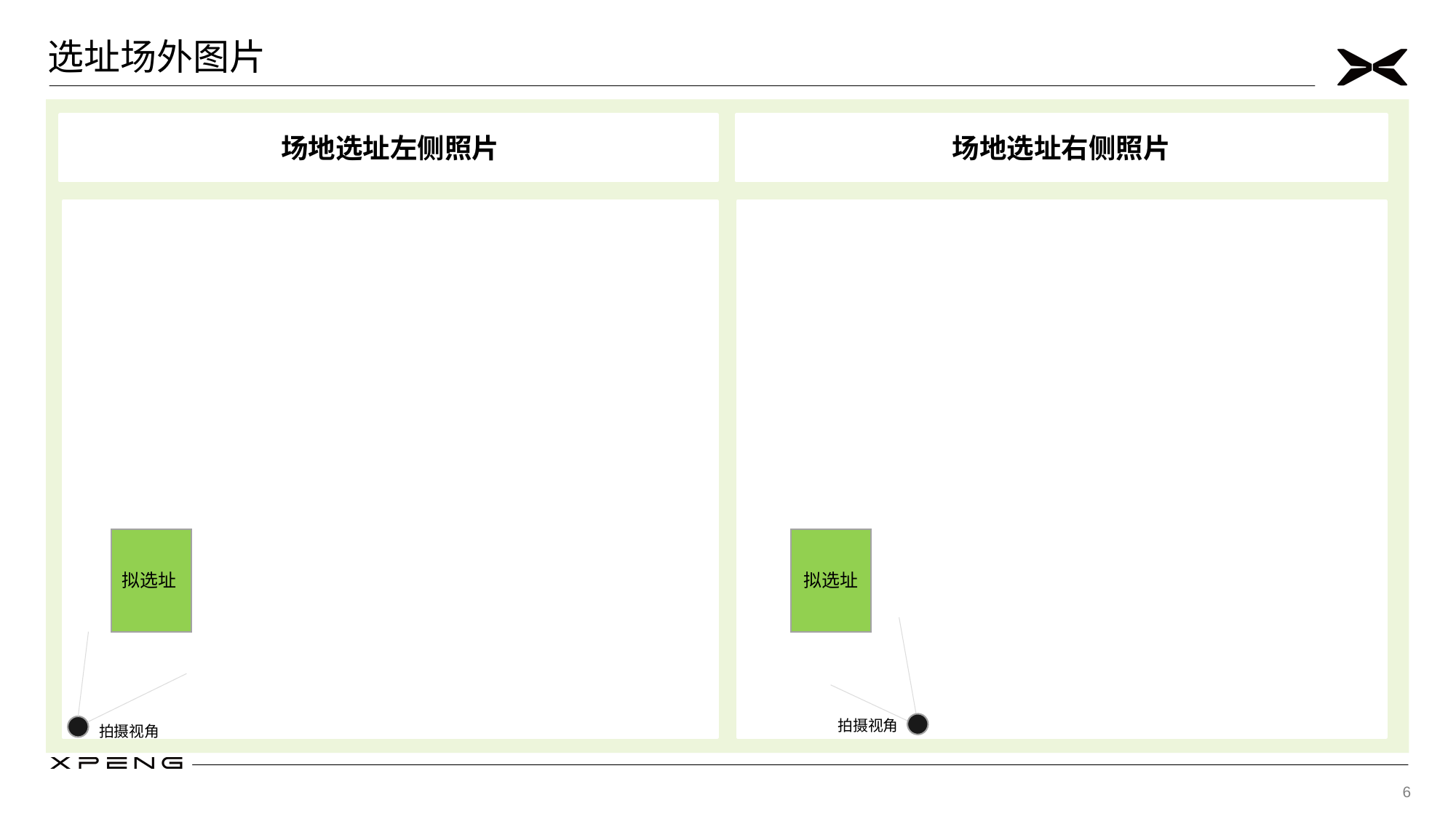

选址场外图片

店铺选址左侧照
场地选址左侧照片
场地选址右侧照片

拟选址
拟选址
拍摄视角

拍摄视角